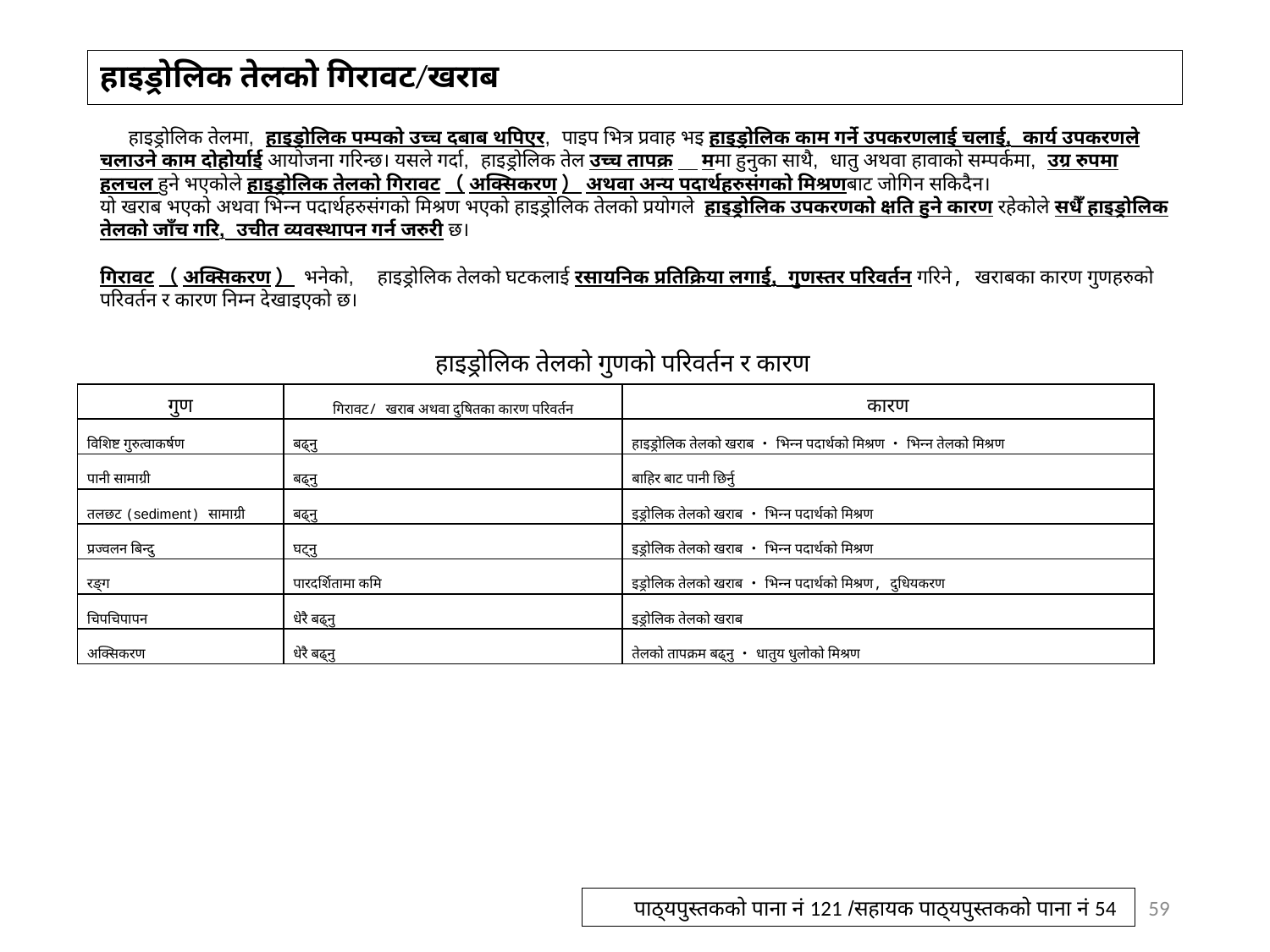

# हाइड्रोलिक तेलको गिरावट/खराब
　 हाइड्रोलिक तेलमा, हाइड्रोलिक पम्पको उच्च दबाब थपिएर, पाइप भित्र प्रवाह भइ हाइड्रोलिक काम गर्ने उपकरणलाई चलाई, कार्य उपकरणले चलाउने काम दोहोर्याई आयोजना गरिन्छ। यसले गर्दा, हाइड्रोलिक तेल उच्च तापक्र　ममा हुनुका साथै, धातु अथवा हावाको सम्पर्कमा, उग्र रुपमा हलचल हुने भएकोले हाइड्रोलिक तेलको गिरावट（अक्सिकरण）अथवा अन्य पदार्थहरुसंगको मिश्रणबाट जोगिन सकिदैन।
यो खराब भएको अथवा भिन्न पदार्थहरुसंगको मिश्रण भएको हाइड्रोलिक तेलको प्रयोगले  हाइड्रोलिक उपकरणको क्षति हुने कारण रहेकोले सधैँ हाइड्रोलिक तेलको जाँच गरि, उचीत व्यवस्थापन गर्न जरुरी छ।

गिरावट（अक्सिकरण） भनेको,  हाइड्रोलिक तेलको घटकलाई रसायनिक प्रतिक्रिया लगाई, गुणस्तर परिवर्तन गरिने, खराबका कारण गुणहरुको परिवर्तन र कारण निम्न देखाइएको छ।
हाइड्रोलिक तेलको गुणको परिवर्तन र कारण
| गुण | गिरावट/ खराब अथवा दुषितका कारण परिवर्तन | कारण |
| --- | --- | --- |
| विशिष्ट गुरुत्वाकर्षण | बढ्नु | हाइड्रोलिक तेलको खराब・भिन्न पदार्थको मिश्रण・भिन्न तेलको मिश्रण |
| पानी सामाग्री | बढ्नु | बाहिर बाट पानी छिर्नु |
| तलछट (sediment) सामाग्री | बढ्नु | इड्रोलिक तेलको खराब・भिन्न पदार्थको मिश्रण |
| प्रज्वलन बिन्दु | घट्नु | इड्रोलिक तेलको खराब・भिन्न पदार्थको मिश्रण |
| रङ्ग | पारदर्शितामा कमि | इड्रोलिक तेलको खराब・भिन्न पदार्थको मिश्रण, दुधियकरण |
| चिपचिपापन | धेरै बढ्नु | इड्रोलिक तेलको खराब |
| अक्सिकरण | धेरै बढ्नु | तेलको तापक्रम बढ्नु・धातुय धुलोको मिश्रण |
59
पाठ्यपुस्तकको पाना नं 121 /सहायक पाठ्यपुस्तकको पाना नं 54